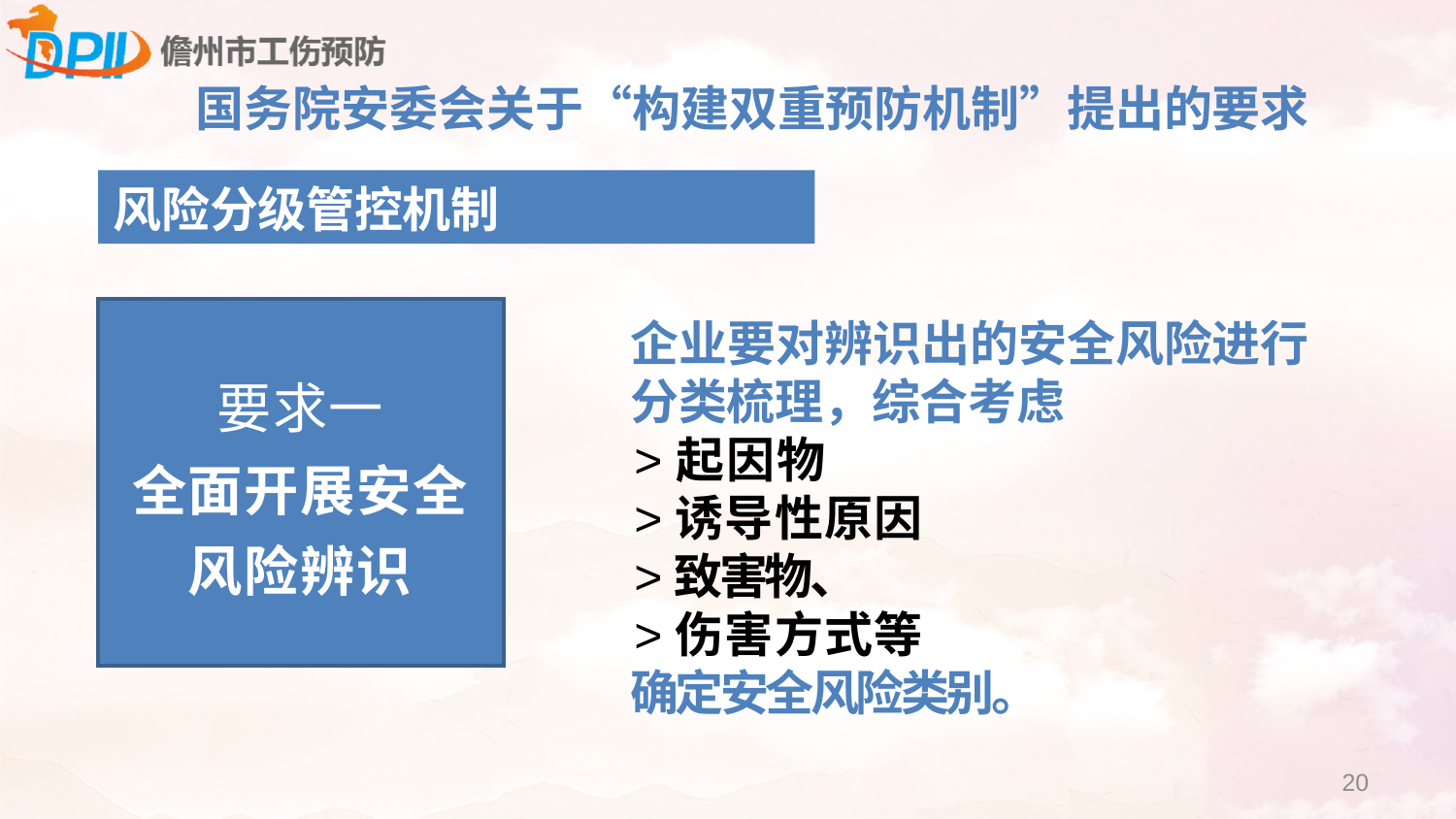

国务院安委会关于“构建双重预防机制”提出的要求

风险分级管控机制
| 要求一 全面开展安全 风险辨识 |
| --- |

企业要对辨识出的安全风险进行 分类梳理，综合考虑
>起因物
>诱导性原因
>致害物、
>伤害方式等
确定安全风险类别。

20